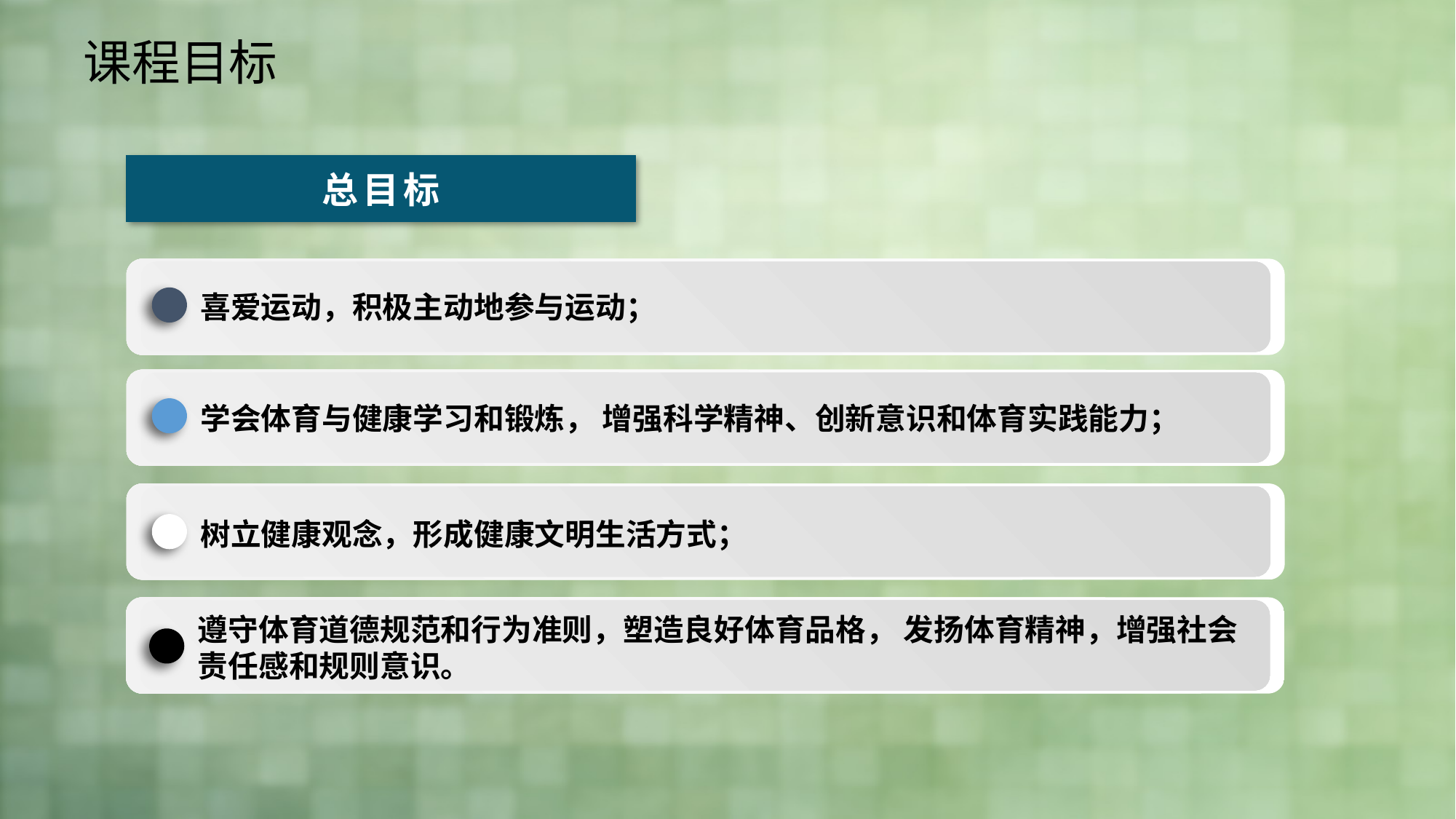

# 课程目标
总目标

喜爱运动，积极主动地参与运动；

学会体育与健康学习和锻炼， 增强科学精神、创新意识和体育实践能力；

树立健康观念，形成健康文明生活方式；

遵守体育道德规范和行为准则，塑造良好体育品格， 发扬体育精神，增强社会责任感和规则意识。